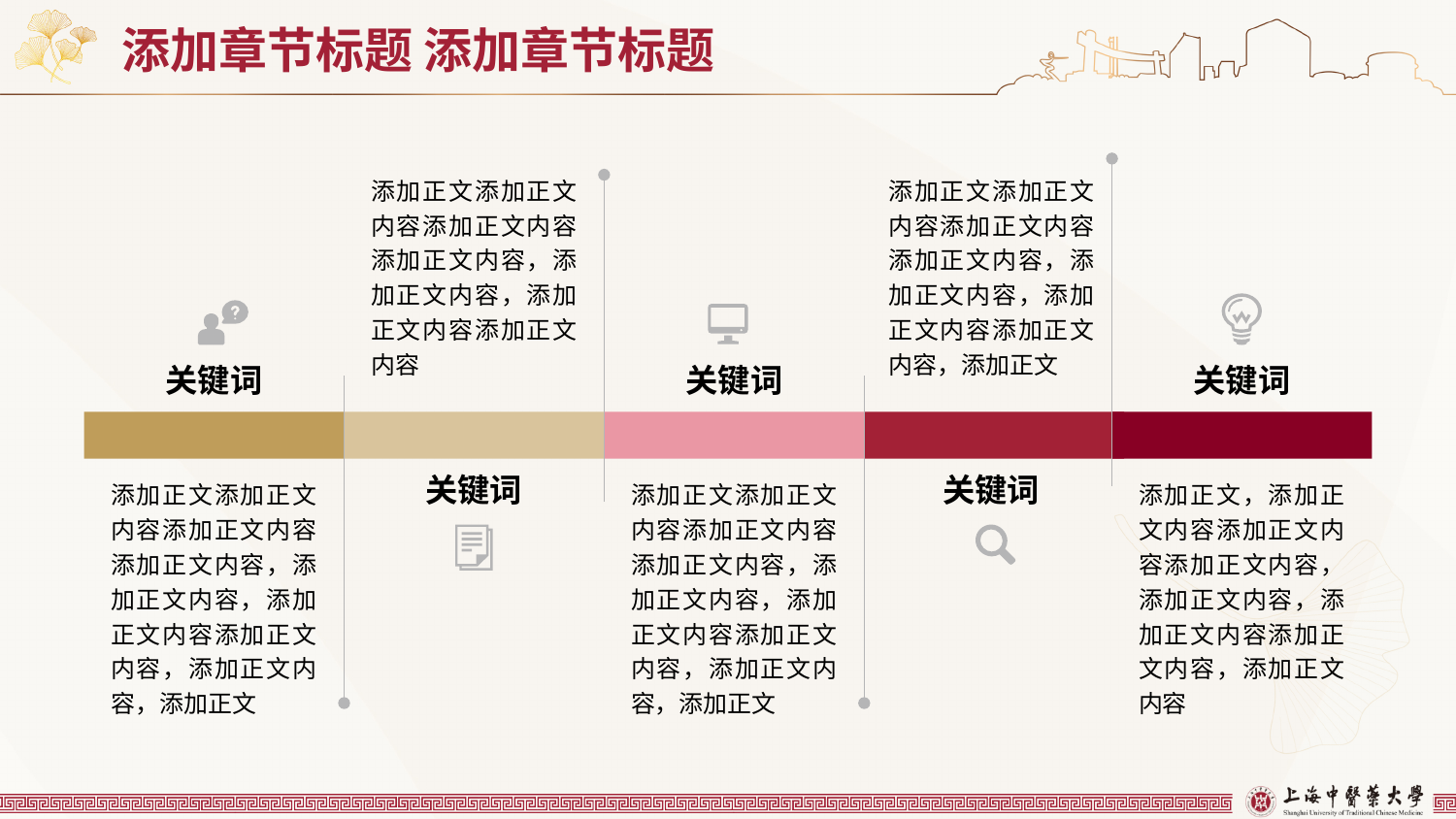

# 添加章节标题 添加章节标题
添加正文添加正文内容添加正文内容添加正文内容，添加正文内容，添加正文内容添加正文内容
添加正文添加正文内容添加正文内容添加正文内容，添加正文内容，添加正文内容添加正文内容，添加正文

关键词
关键词
关键词

添加正文添加正文内容添加正文内容添加正文内容，添加正文内容，添加正文内容添加正文内容，添加正文内容，添加正文
关键词
添加正文添加正文内容添加正文内容添加正文内容，添加正文内容，添加正文内容添加正文内容，添加正文内容，添加正文
关键词
添加正文，添加正文内容添加正文内容添加正文内容，添加正文内容，添加正文内容添加正文内容，添加正文内容